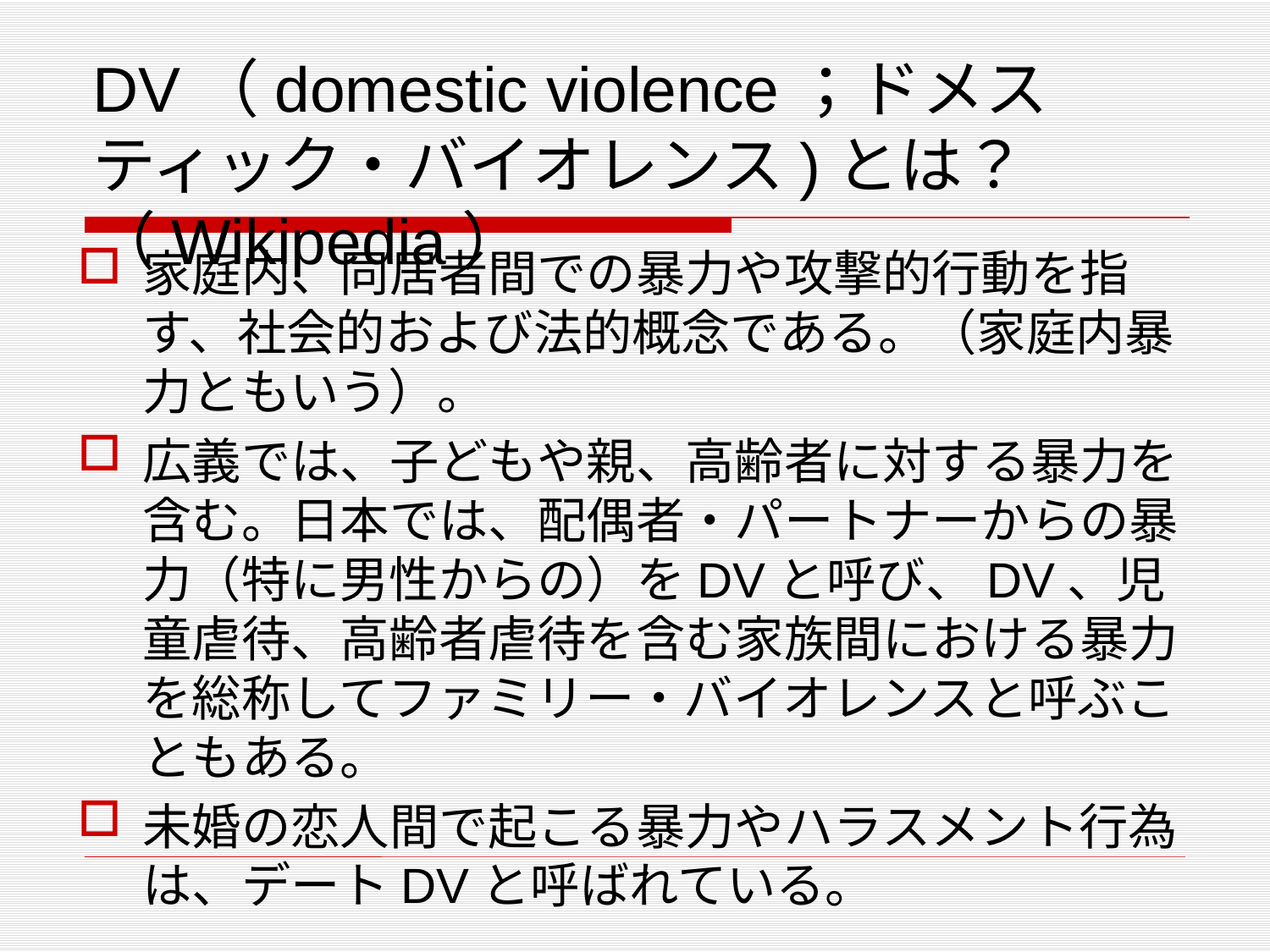

# DV（domestic violence；ドメスティック・バイオレンス)とは？（Wikipedia）
家庭内、同居者間での暴力や攻撃的行動を指す、社会的および法的概念である。（家庭内暴力ともいう）。
広義では、子どもや親、高齢者に対する暴力を含む。日本では、配偶者・パートナーからの暴力（特に男性からの）をDVと呼び、DV、児童虐待、高齢者虐待を含む家族間における暴力を総称してファミリー・バイオレンスと呼ぶこともある。
未婚の恋人間で起こる暴力やハラスメント行為は、デートDVと呼ばれている。